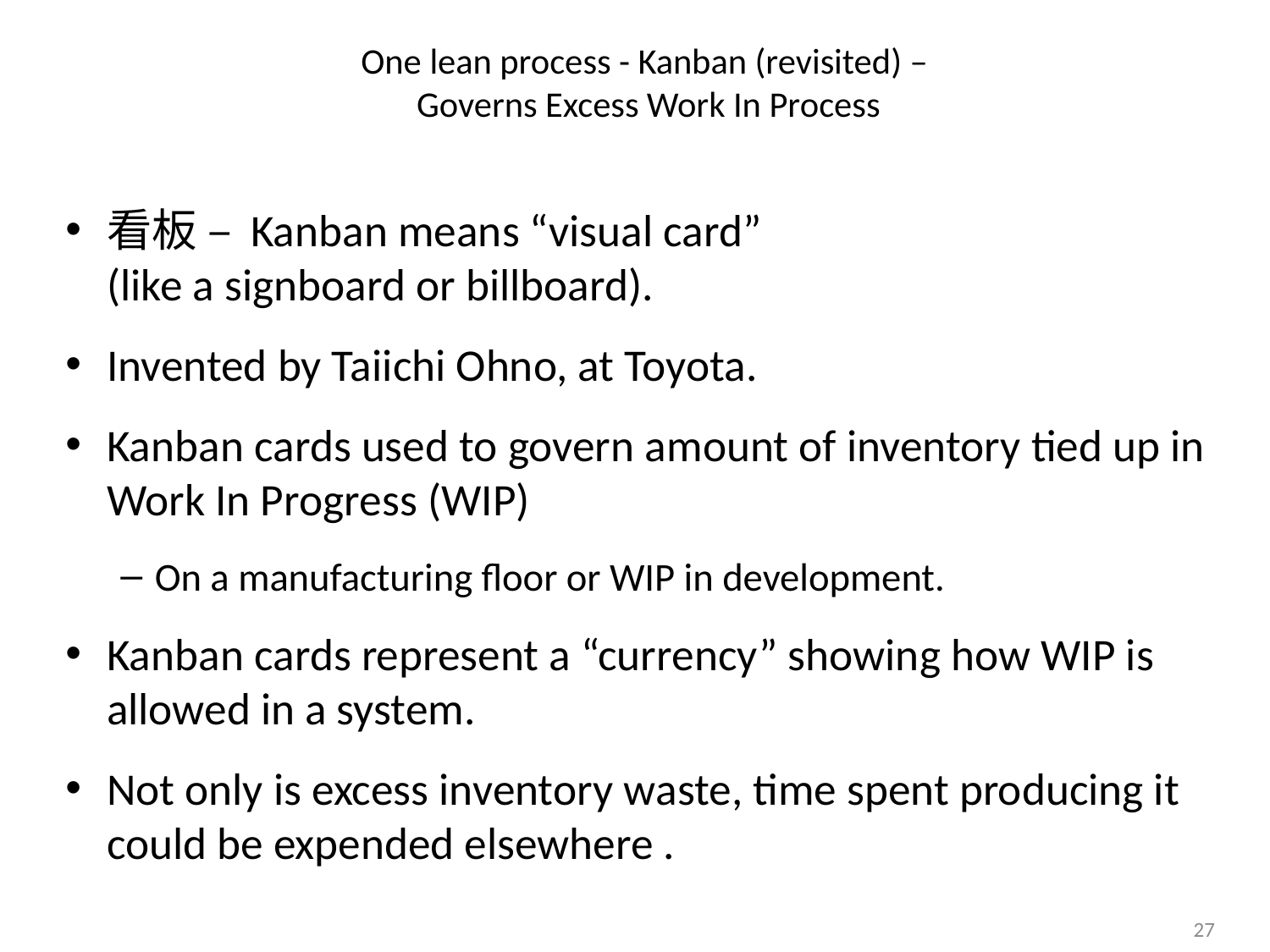

# One lean process - Kanban (revisited) – Governs Excess Work In Process
看板 – Kanban means “visual card”
(like a signboard or billboard).
Invented by Taiichi Ohno, at Toyota.
Kanban cards used to govern amount of inventory tied up in Work In Progress (WIP)
On a manufacturing floor or WIP in development.
Kanban cards represent a “currency” showing how WIP is allowed in a system.
Not only is excess inventory waste, time spent producing it could be expended elsewhere .